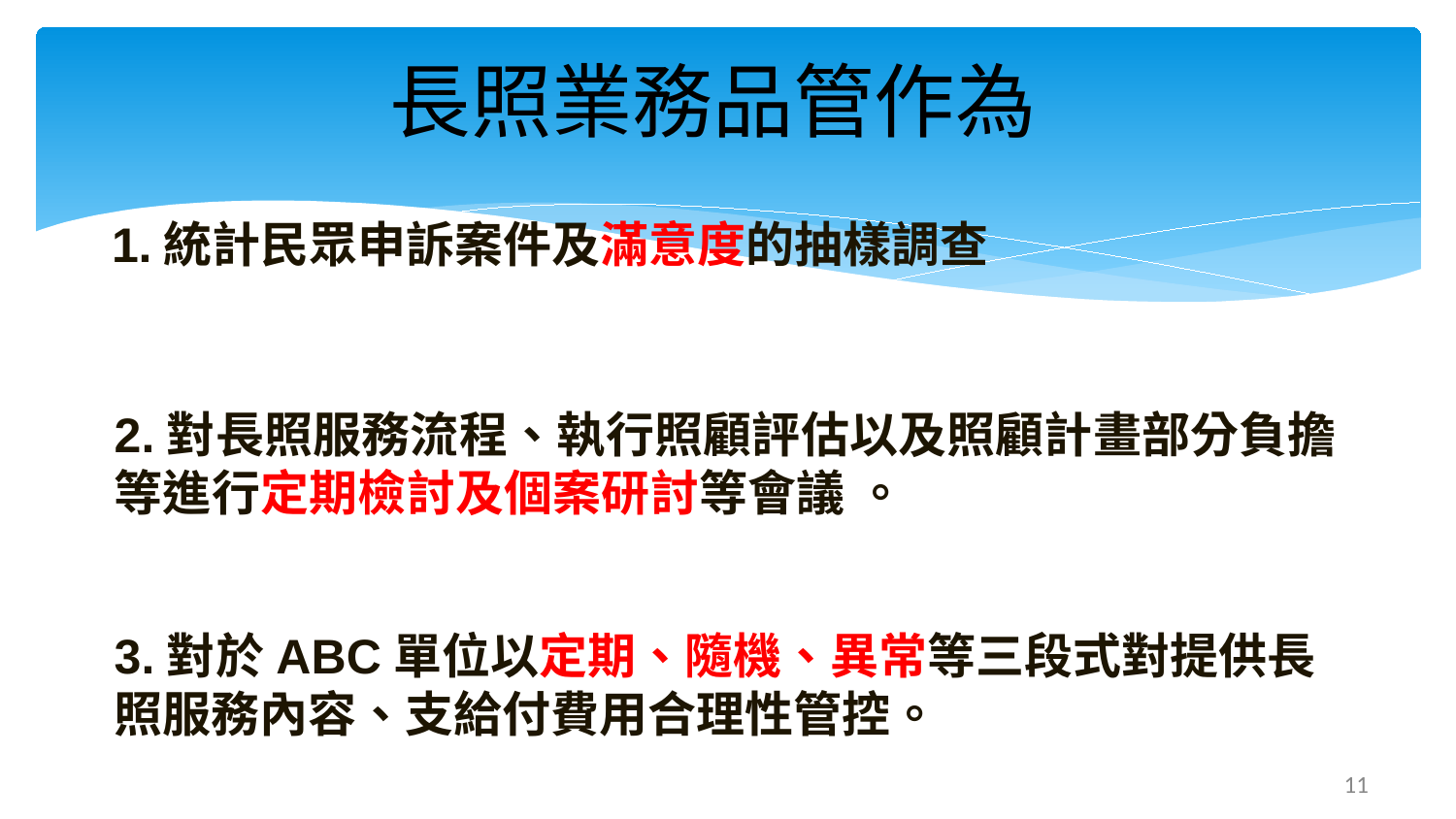

# 長照業務品管作為

1.統計民眾申訴案件及滿意度的抽樣調查
2.對長照服務流程、執行照顧評估以及照顧計畫部分負擔等進行定期檢討及個案研討等會議 。
3.對於ABC單位以定期、隨機、異常等三段式對提供長照服務內容、支給付費用合理性管控。

11